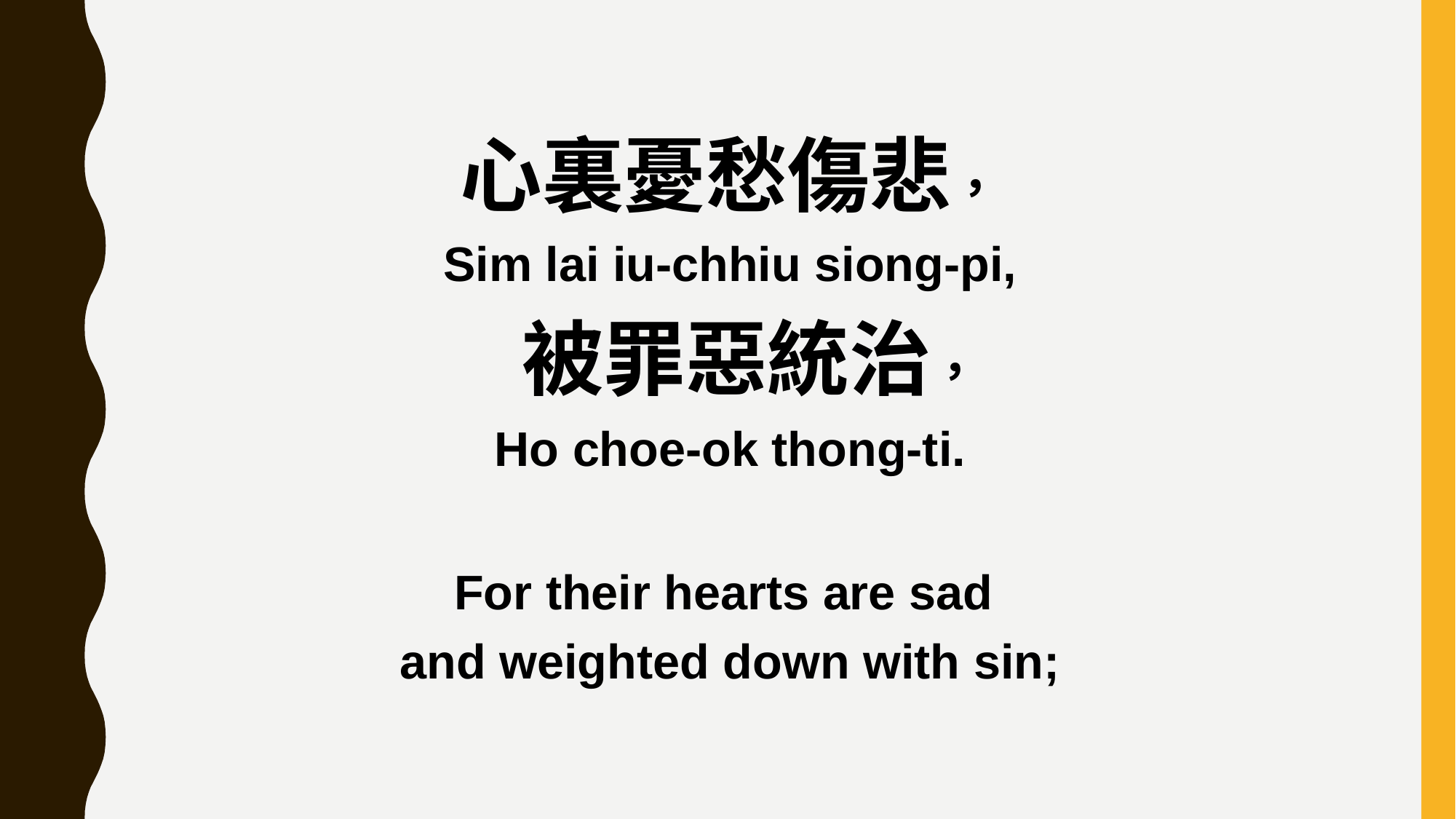

心裏憂愁傷悲，
Sim lai iu-chhiu siong-pi,
 被罪惡統治，
Ho choe-ok thong-ti.

For their hearts are sad
and weighted down with sin;